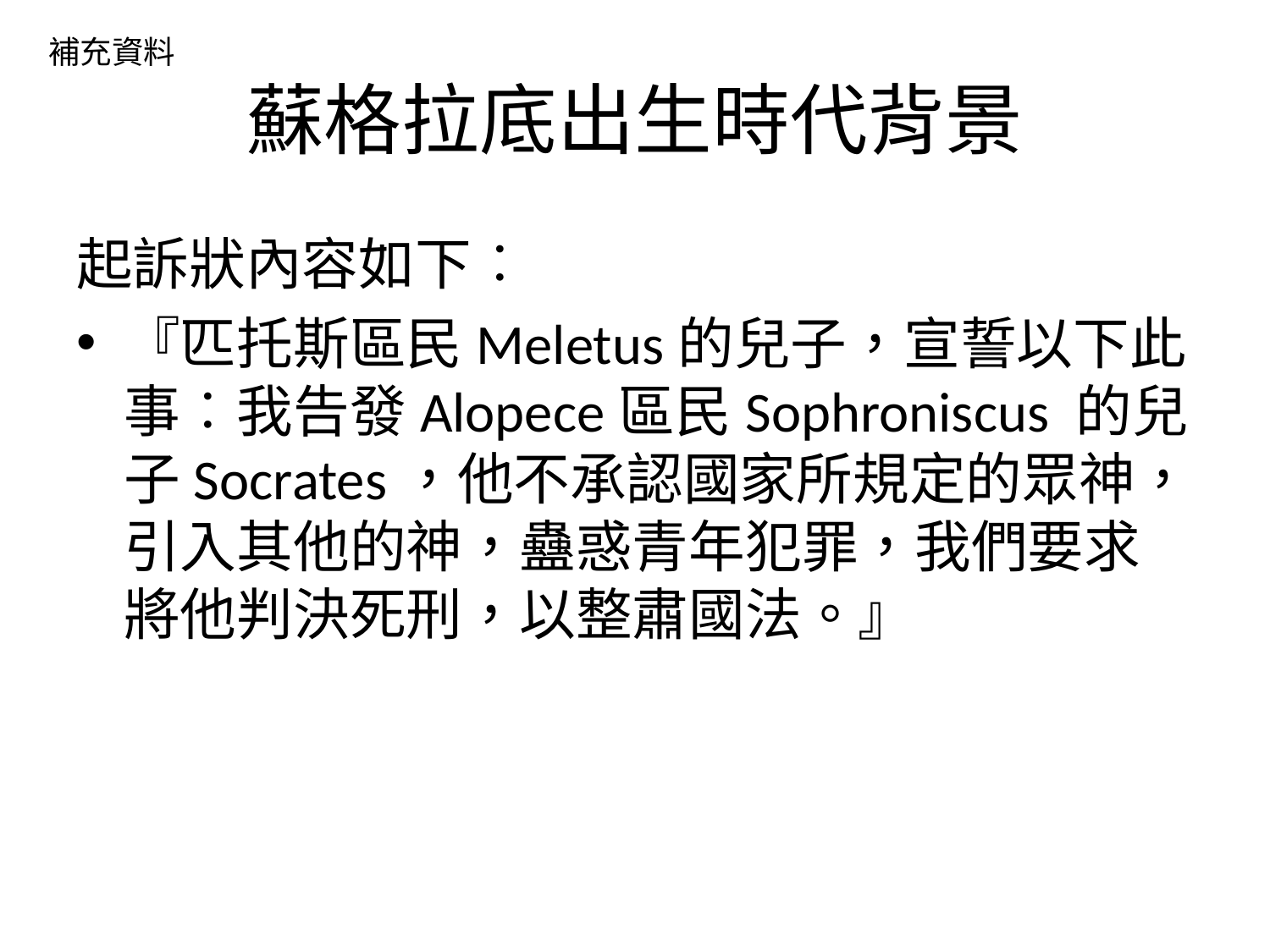

補充資料
# 蘇格拉底出生時代背景
起訴狀內容如下︰
『匹托斯區民Meletus的兒子，宣誓以下此事︰我告發Alopece區民Sophroniscus 的兒子Socrates，他不承認國家所規定的眾神，引入其他的神，蠱惑青年犯罪，我們要求將他判決死刑，以整肅國法。』